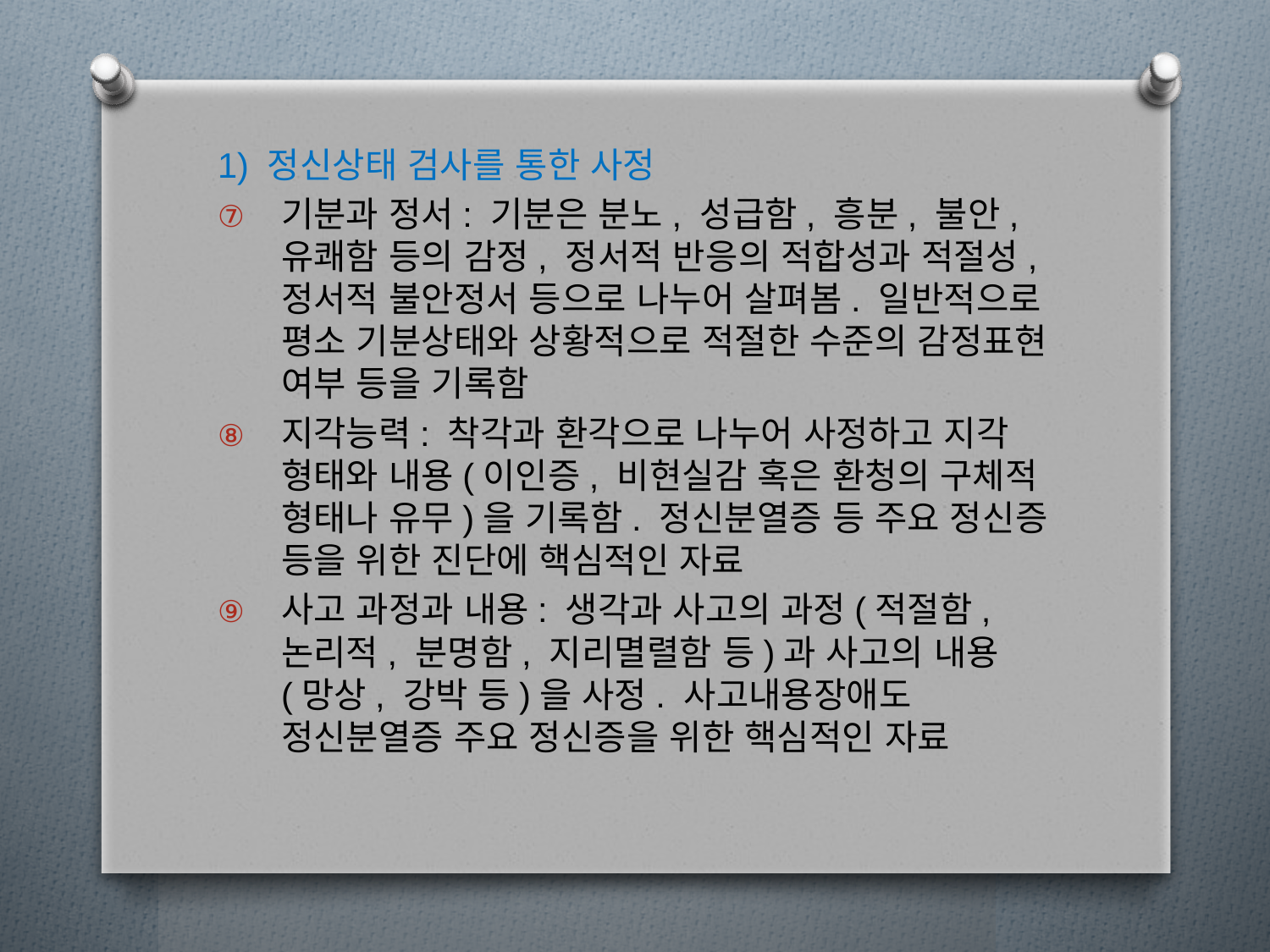

1) 정신상태 검사를 통한 사정
기분과 정서: 기분은 분노, 성급함, 흥분, 불안, 유쾌함 등의 감정, 정서적 반응의 적합성과 적절성, 정서적 불안정서 등으로 나누어 살펴봄. 일반적으로 평소 기분상태와 상황적으로 적절한 수준의 감정표현 여부 등을 기록함
지각능력: 착각과 환각으로 나누어 사정하고 지각 형태와 내용(이인증, 비현실감 혹은 환청의 구체적 형태나 유무)을 기록함. 정신분열증 등 주요 정신증 등을 위한 진단에 핵심적인 자료
사고 과정과 내용: 생각과 사고의 과정(적절함, 논리적, 분명함, 지리멸렬함 등)과 사고의 내용(망상, 강박 등)을 사정. 사고내용장애도 정신분열증 주요 정신증을 위한 핵심적인 자료